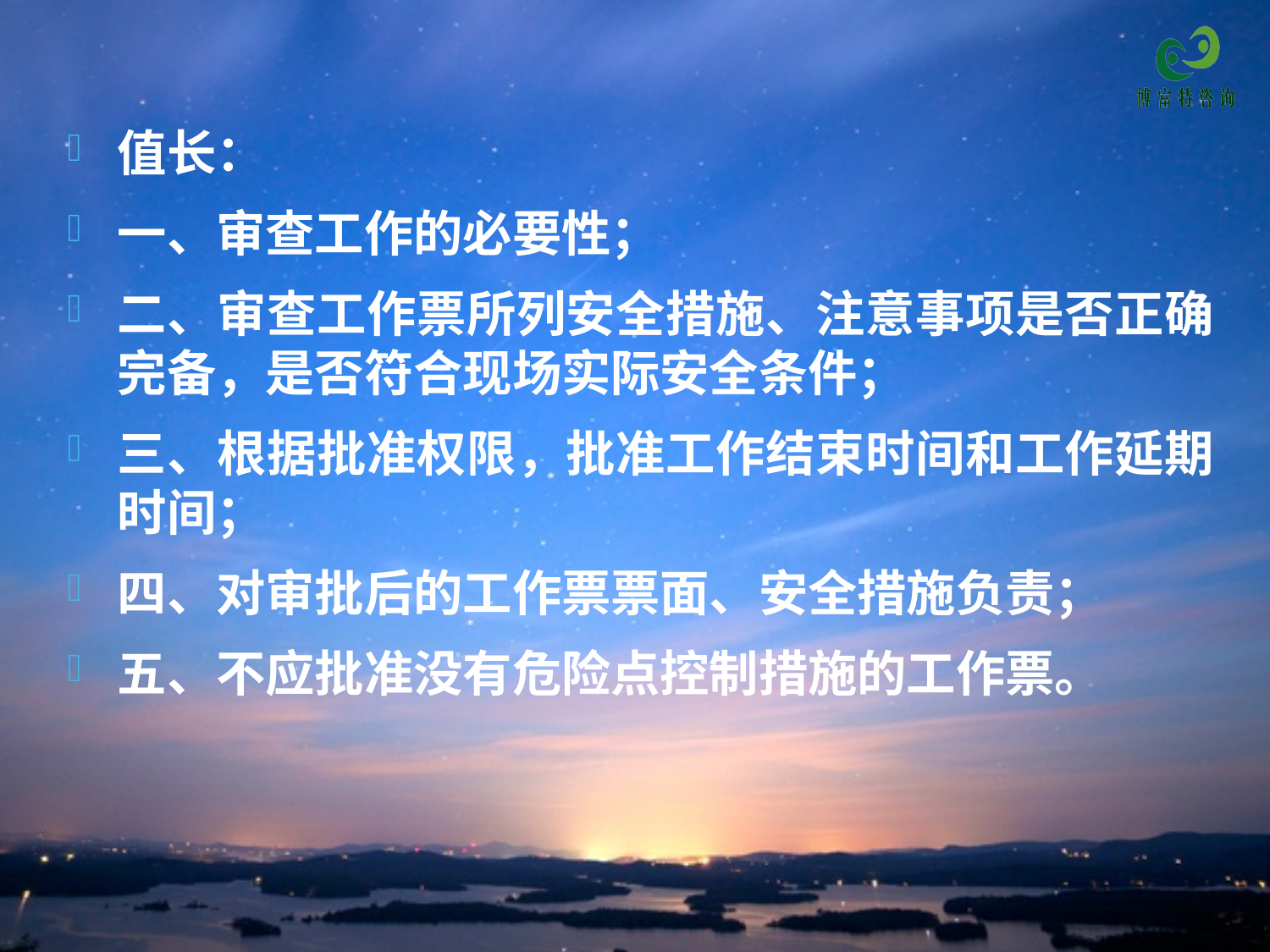

值长：
一、审查工作的必要性；
二、审查工作票所列安全措施、注意事项是否正确完备，是否符合现场实际安全条件；
三、根据批准权限，批准工作结束时间和工作延期时间；
四、对审批后的工作票票面、安全措施负责；
五、不应批准没有危险点控制措施的工作票。